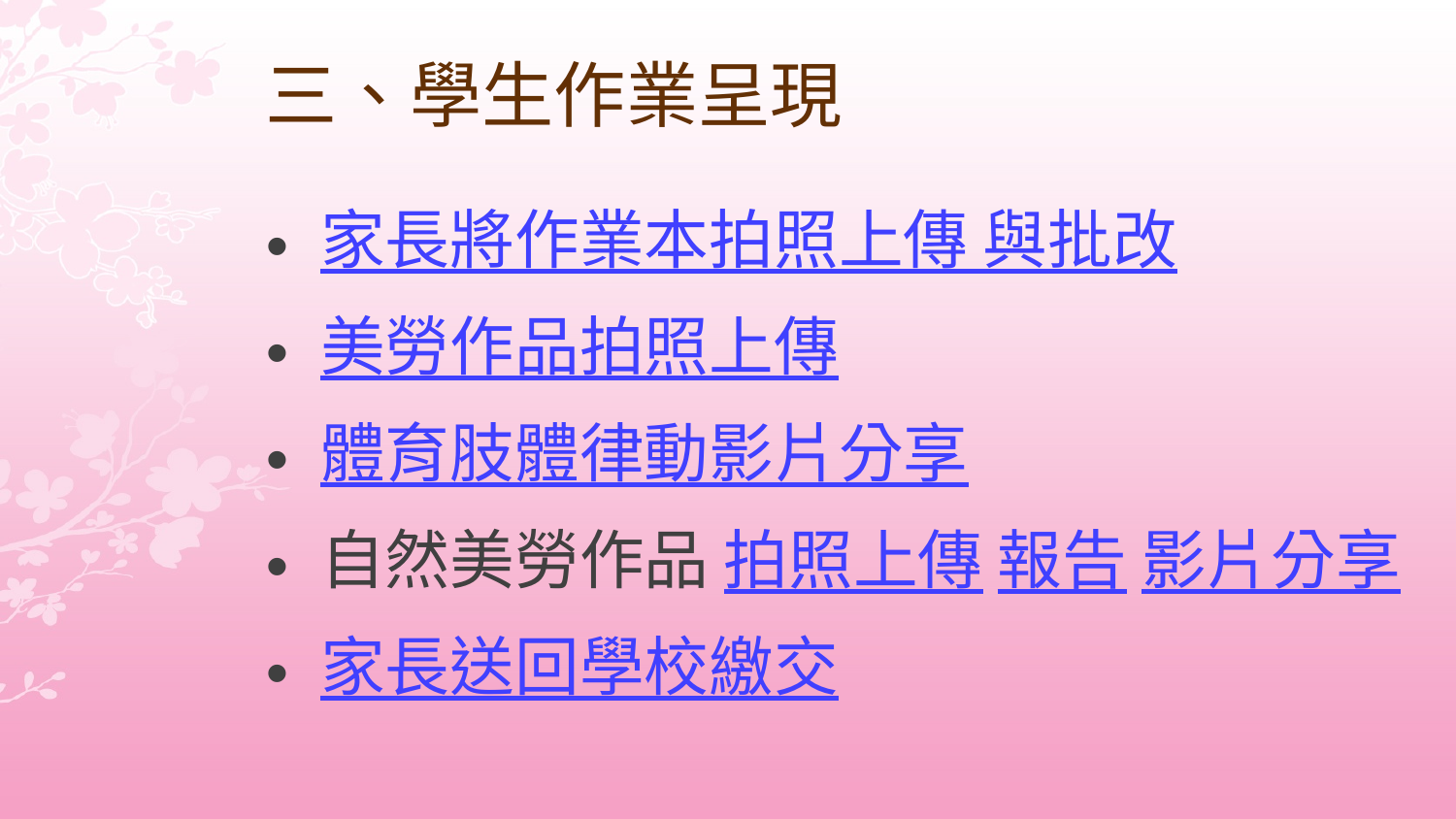

# 三、學生作業呈現
家長將作業本拍照上傳 與批改
美勞作品拍照上傳
體育肢體律動影片分享
自然美勞作品 拍照上傳 報告 影片分享
家長送回學校繳交